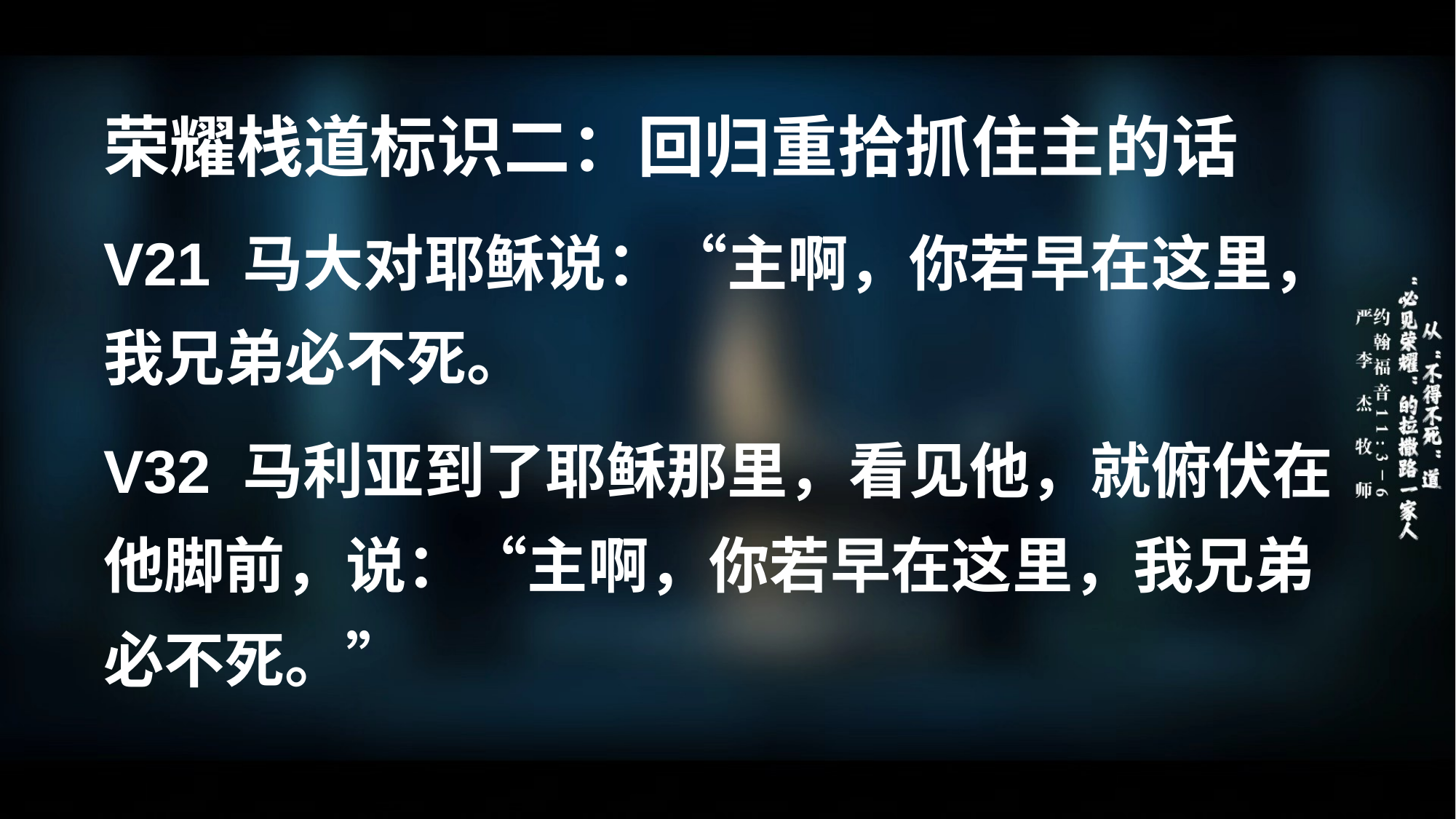

荣耀栈道标识二：回归重拾抓住主的话
V21 马大对耶稣说：“主啊，你若早在这里，我兄弟必不死。
V32 马利亚到了耶稣那里，看见他，就俯伏在他脚前，说：“主啊，你若早在这里，我兄弟必不死。”